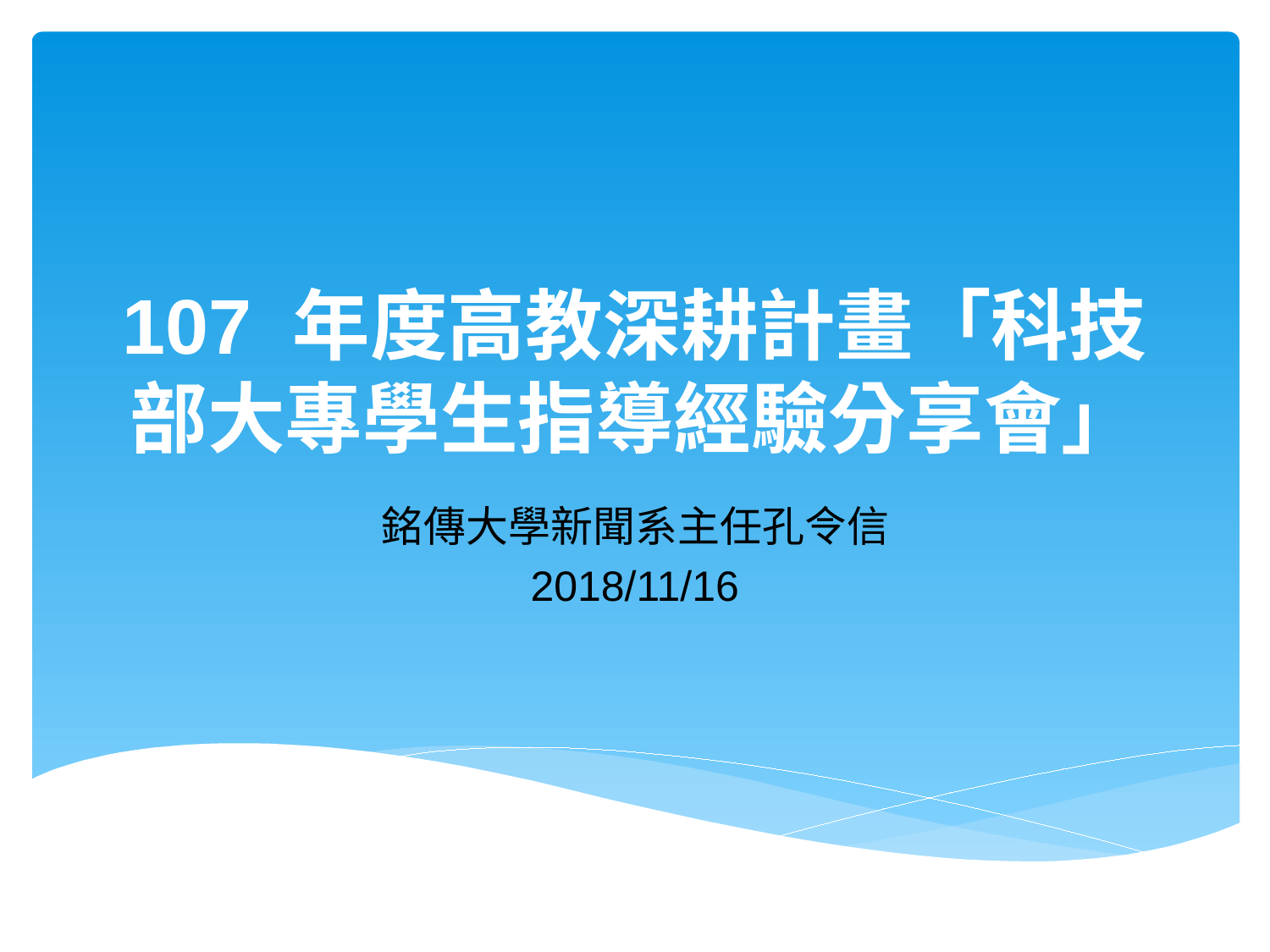

# 107 年度高教深耕計畫「科技部大專學生指導經驗分享會」
銘傳大學新聞系主任孔令信
2018/11/16